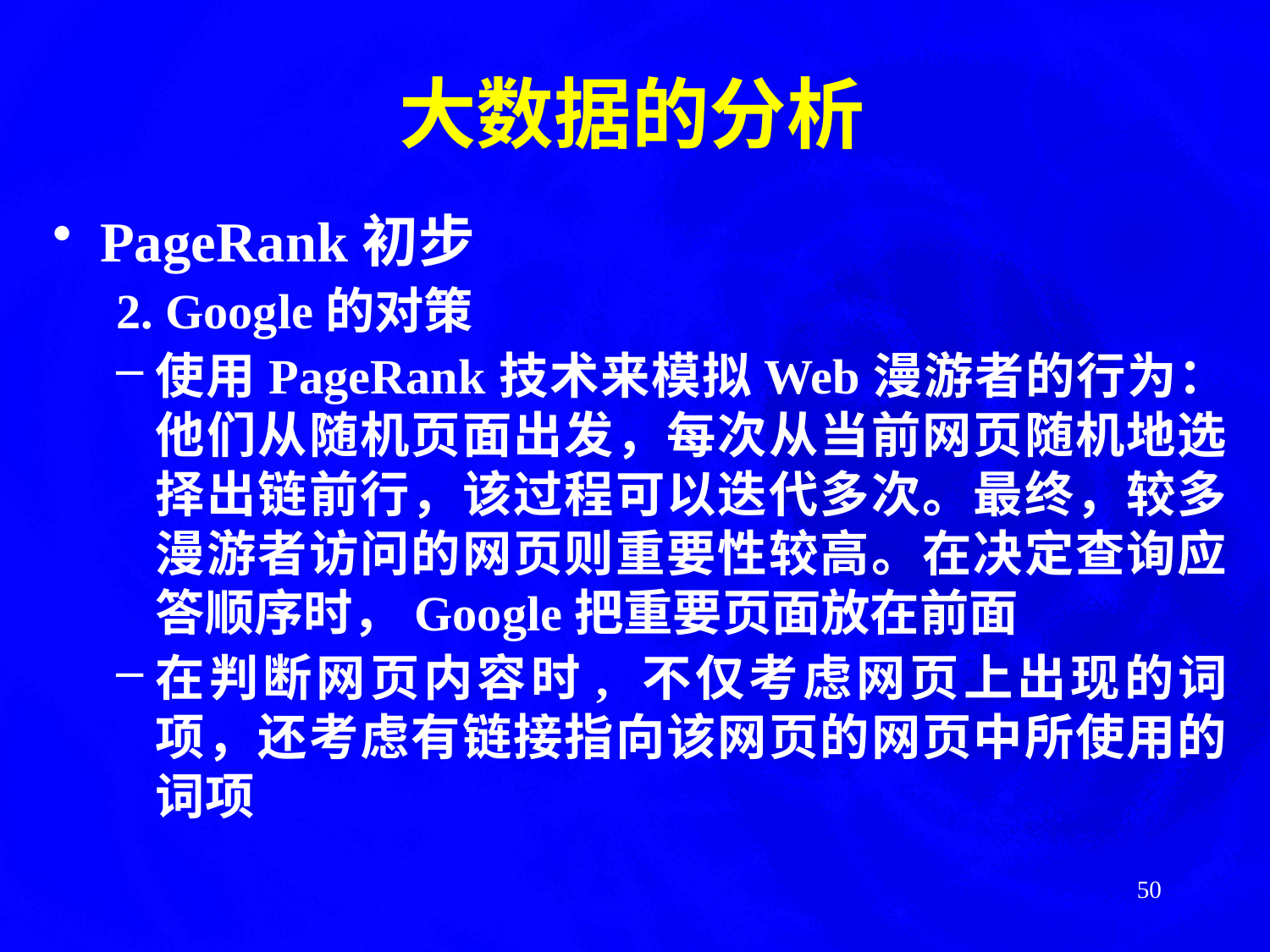

# 大数据的分析
PageRank初步
2. Google的对策
使用PageRank技术来模拟Web漫游者的行为：他们从随机页面出发，每次从当前网页随机地选择出链前行，该过程可以迭代多次。最终，较多漫游者访问的网页则重要性较高。在决定查询应答顺序时，Google把重要页面放在前面
在判断网页内容时, 不仅考虑网页上出现的词项，还考虑有链接指向该网页的网页中所使用的词项
50